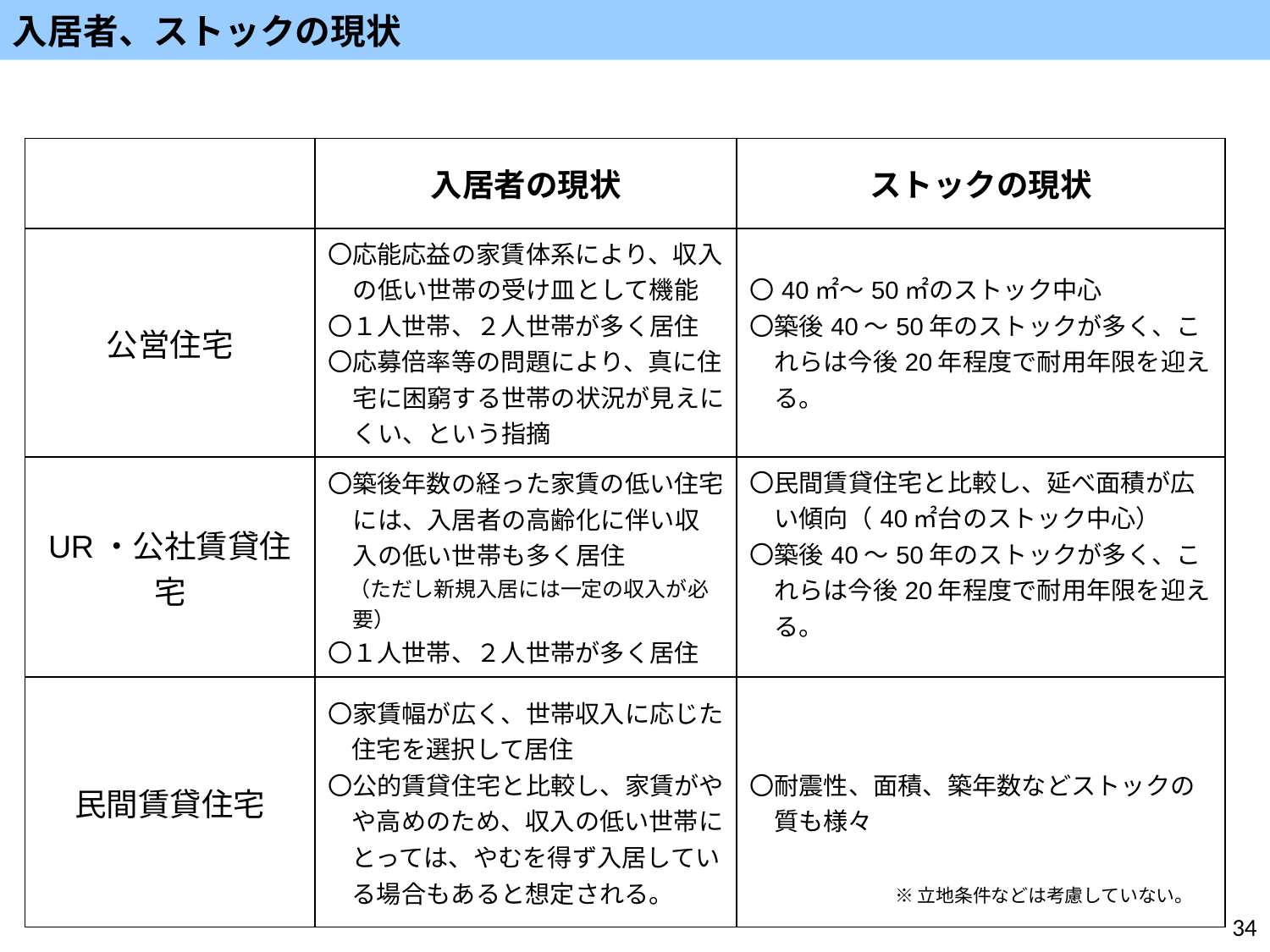

入居者、ストックの現状
|  | 入居者の現状 | ストックの現状 |
| --- | --- | --- |
| 公営住宅 | 〇応能応益の家賃体系により、収入の低い世帯の受け皿として機能 〇１人世帯、２人世帯が多く居住 〇応募倍率等の問題により、真に住宅に困窮する世帯の状況が見えにくい、という指摘 | 〇40㎡～50㎡のストック中心 〇築後40～50年のストックが多く、これらは今後20年程度で耐用年限を迎える。 |
| UR・公社賃貸住宅 | 〇築後年数の経った家賃の低い住宅には、入居者の高齢化に伴い収入の低い世帯も多く居住 　（ただし新規入居には一定の収入が必要） 〇１人世帯、２人世帯が多く居住 | 〇民間賃貸住宅と比較し、延べ面積が広い傾向（40㎡台のストック中心） 〇築後40～50年のストックが多く、これらは今後20年程度で耐用年限を迎える。 |
| 民間賃貸住宅 | 〇家賃幅が広く、世帯収入に応じた住宅を選択して居住 〇公的賃貸住宅と比較し、家賃がやや高めのため、収入の低い世帯にとっては、やむを得ず入居している場合もあると想定される。 | 〇耐震性、面積、築年数などストックの質も様々 |
※立地条件などは考慮していない。
34